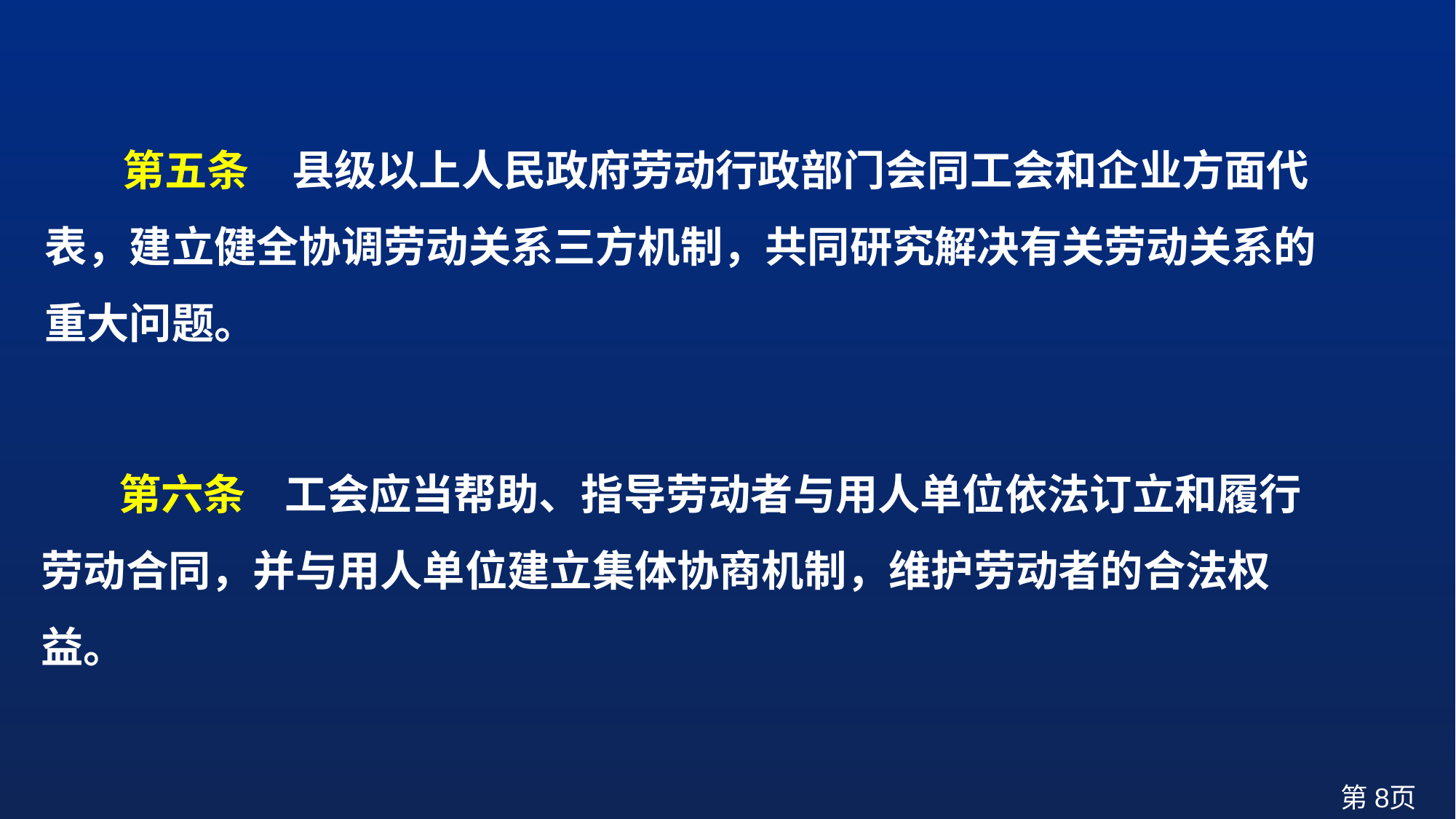

第五条　县级以上人民政府劳动行政部门会同工会和企业方面代表，建立健全协调劳动关系三方机制，共同研究解决有关劳动关系的重大问题。
       第六条    工会应当帮助、指导劳动者与用人单位依法订立和履行劳动合同，并与用人单位建立集体协商机制，维护劳动者的合法权益。
第8页